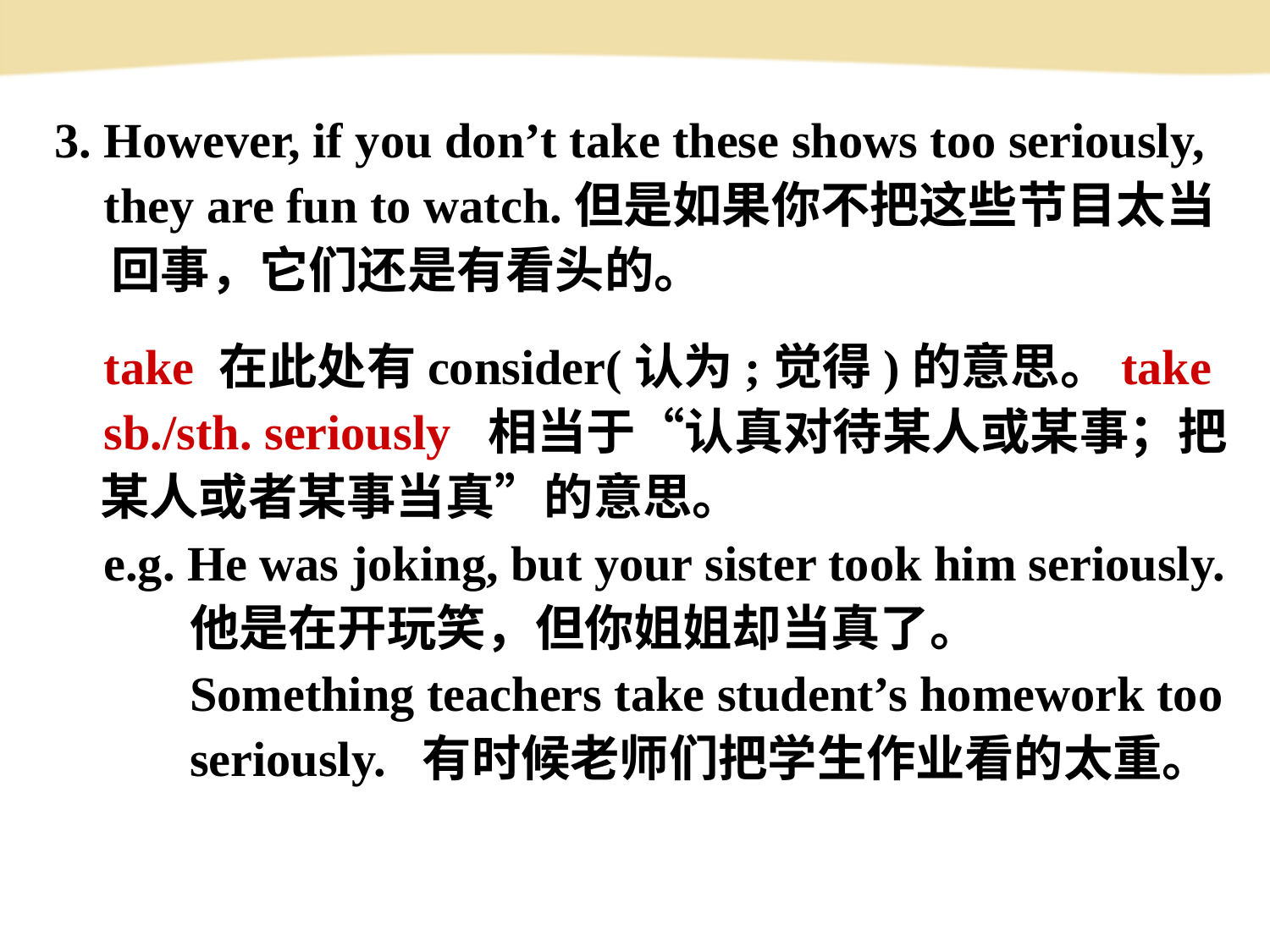

3. However, if you don’t take these shows too seriously,
    they are fun to watch.但是如果你不把这些节目太当
    回事，它们还是有看头的。

    take 在此处有consider(认为;觉得)的意思。take
    sb./sth. seriously  相当于“认真对待某人或某事；把
   某人或者某事当真”的意思。
    e.g. He was joking, but your sister took him seriously.
           他是在开玩笑，但你姐姐却当真了。
           Something teachers take student’s homework too
           seriously.  有时候老师们把学生作业看的太重。